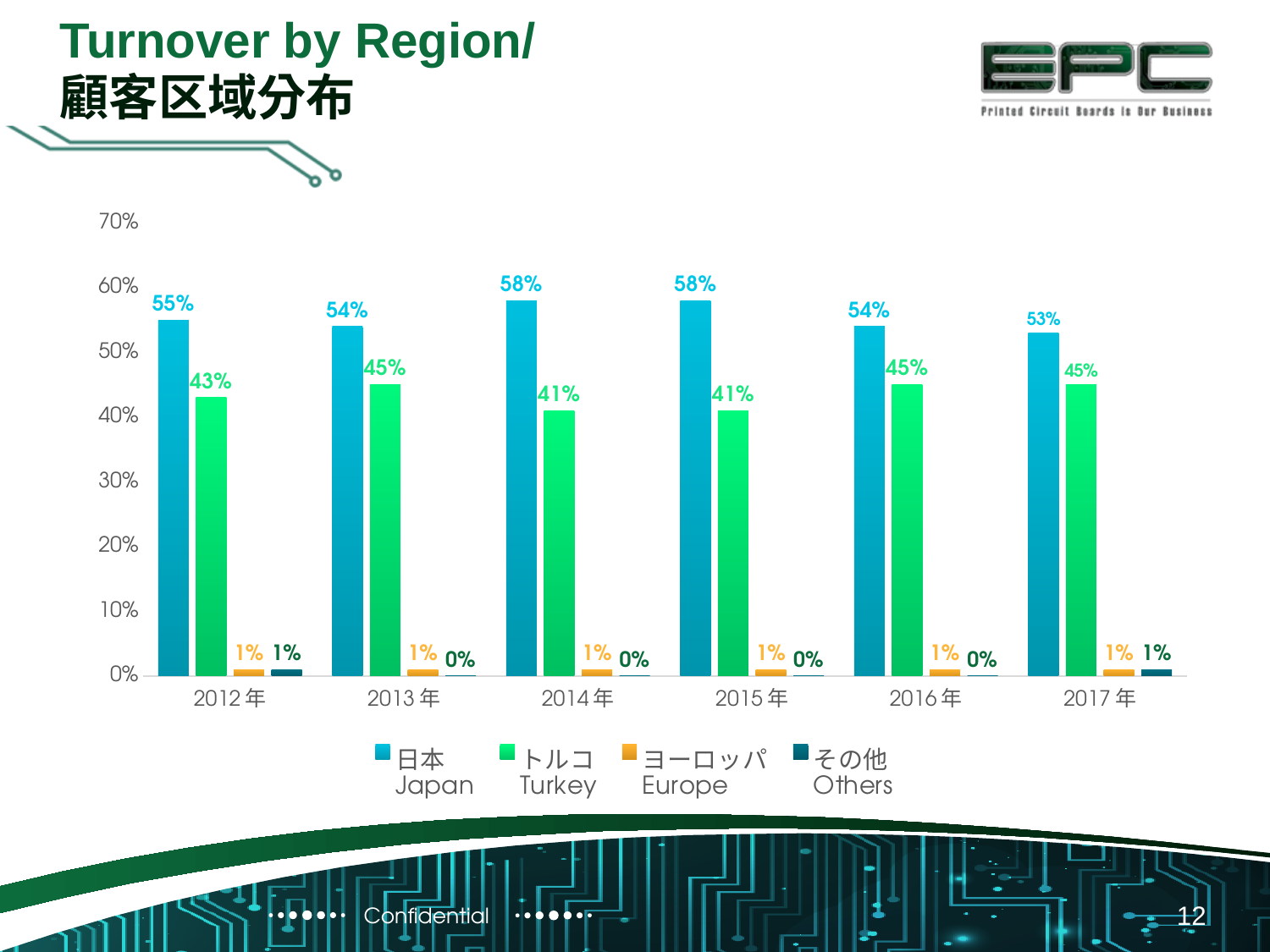

Turnover by Region/
顧客区域分布

### Chart

| Category | 日本
Japan | トルコ
Turkey | ヨーロッパ
Europe | その他
Others |
|---|---|---|---|---|
| 2012年 | 0.55 | 0.43 | 0.01 | 0.01 |
| 2013年 | 0.54 | 0.45 | 0.01 | 0.0 |
| 2014年 | 0.58 | 0.41 | 0.01 | 0.0 |
| 2015年 | 0.58 | 0.41 | 0.01 | 0.0 |
| 2016年 | 0.54 | 0.45 | 0.01 | 0.0 |
| 2017年 | 0.53 | 0.45 | 0.01 | 0.01 |